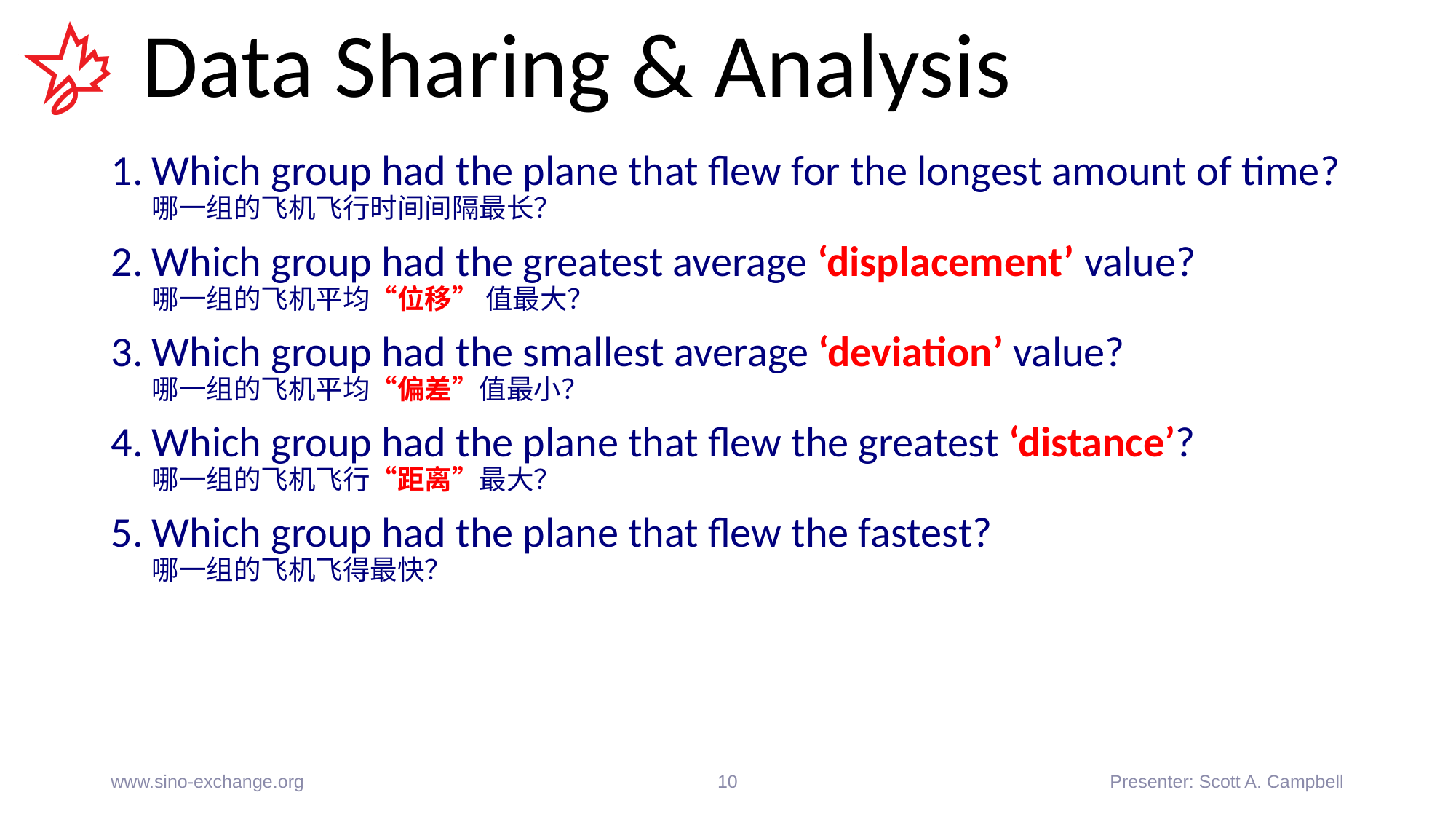

# Data Sharing & Analysis
Which group had the plane that flew for the longest amount of time?
哪一组的飞机飞行时间间隔最长？
Which group had the greatest average ‘displacement’ value?
哪一组的飞机平均“位移” 值最大？
Which group had the smallest average ‘deviation’ value?
哪一组的飞机平均“偏差”值最小？
Which group had the plane that flew the greatest ‘distance’?
哪一组的飞机飞行“距离”最大？
Which group had the plane that flew the fastest?
哪一组的飞机飞得最快？
www.sino-exchange.org
10
Presenter: Scott A. Campbell